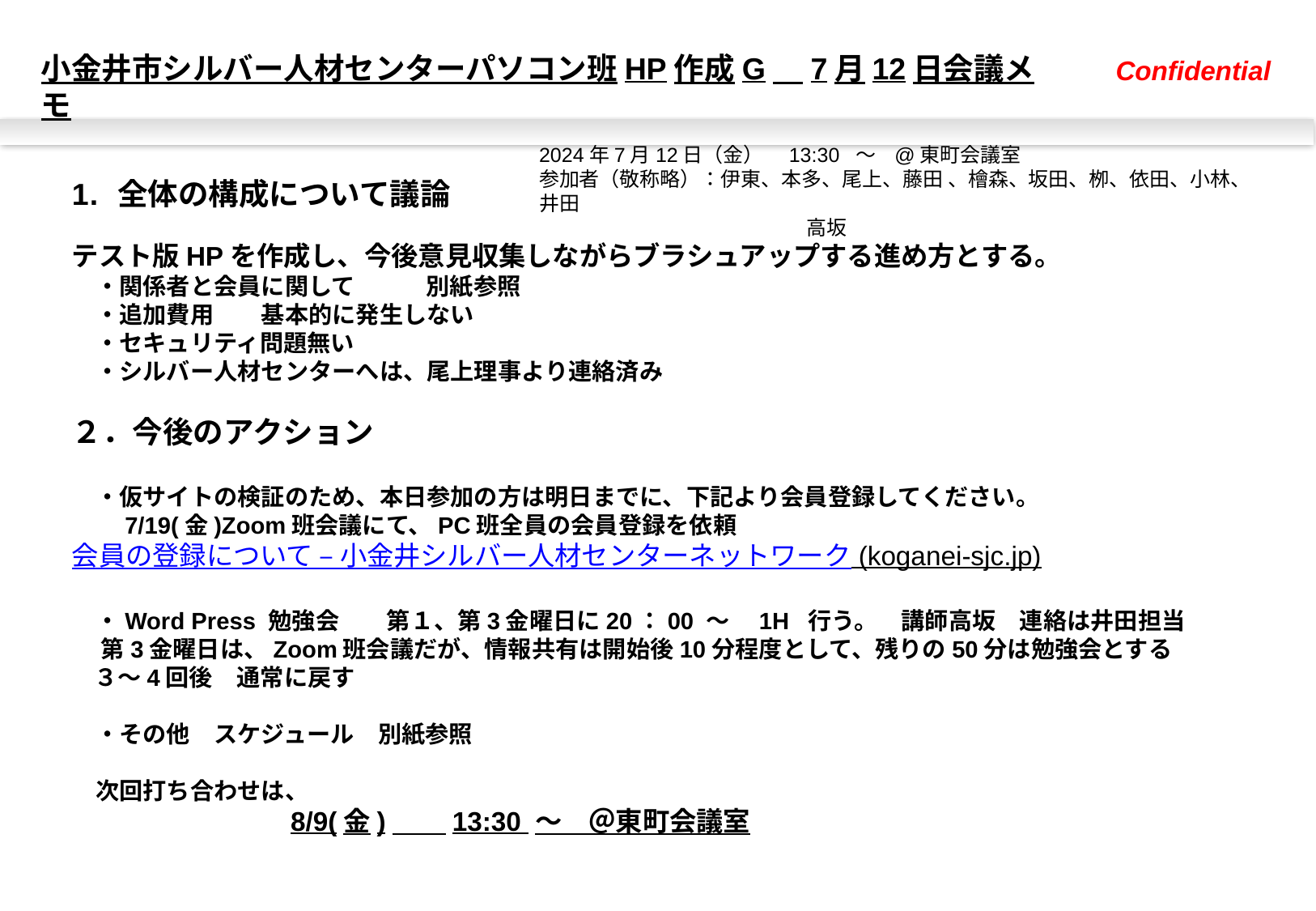

Confidential
小金井市シルバー人材センターパソコン班HP作成G　7月12日会議メモ
2024年7月12日（金）　13:30  ～   @東町会議室
参加者（敬称略）：伊東、本多、尾上、藤田 、檜森、坂田、栁、依田、小林、井田
　　　　　　　　　　　　　 高坂
全体の構成について議論

テスト版HPを作成し、今後意見収集しながらブラシュアップする進め方とする。
　・関係者と会員に関して　　　別紙参照
　・追加費用　　基本的に発生しない
　・セキュリティ問題無い
　・シルバー人材センターへは、尾上理事より連絡済み

２．今後のアクション

　・仮サイトの検証のため、本日参加の方は明日までに、下記より会員登録してください。
　　7/19(金)Zoom班会議にて、PC班全員の会員登録を依頼
会員の登録について – 小金井シルバー人材センターネットワーク (koganei-sjc.jp)

　・Word Press 勉強会　　第１、第3金曜日に20：00 ～　1H  行う。　講師高坂　連絡は井田担当
　 第3金曜日は、Zoom班会議だが、情報共有は開始後10分程度として、残りの50分は勉強会とする
   ３～4回後　通常に戻す

　・その他　スケジュール　別紙参照

　次回打ち合わせは、
　　　　　　　　　8/9(金)　　13:30 ～　＠東町会議室